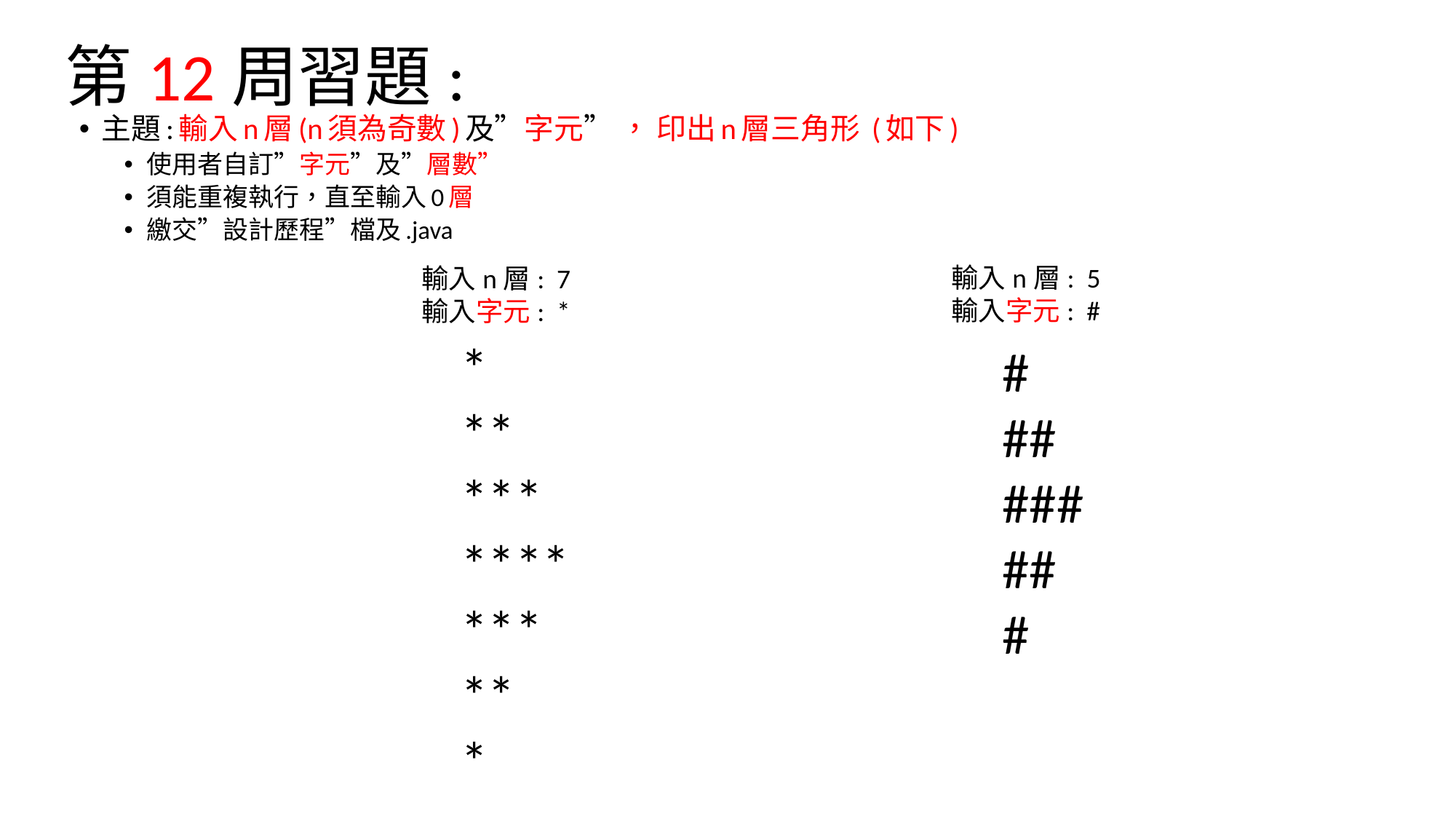

# 第12周習題:
主題:輸入n層(n須為奇數)及”字元” ， 印出n層三角形 (如下)
使用者自訂”字元”及”層數”
須能重複執行，直至輸入0層
繳交”設計歷程”檔及.java

輸入n層:  5
輸入字元:  #
輸入n層:  7
輸入字元:  *
*
**
***
****
***
**
*
#
##
###
##
#